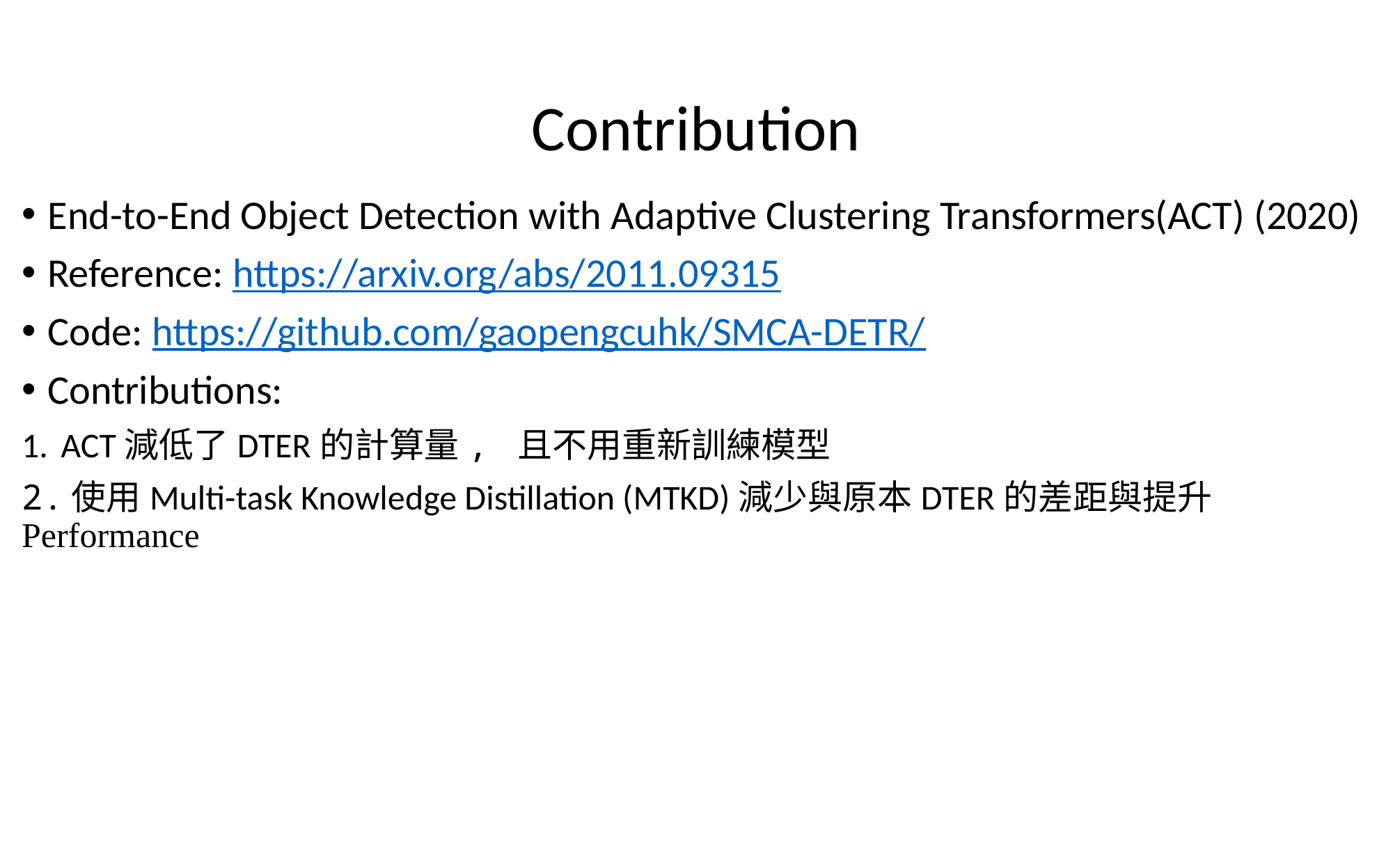

# Contribution
End-to-End Object Detection with Adaptive Clustering Transformers(ACT) (2020)
Reference: https://arxiv.org/abs/2011.09315
Code: https://github.com/gaopengcuhk/SMCA-DETR/
Contributions:
ACT減低了DTER的計算量, 且不用重新訓練模型
2.使用Multi-task Knowledge Distillation (MTKD)減少與原本DTER的差距與提升Performance